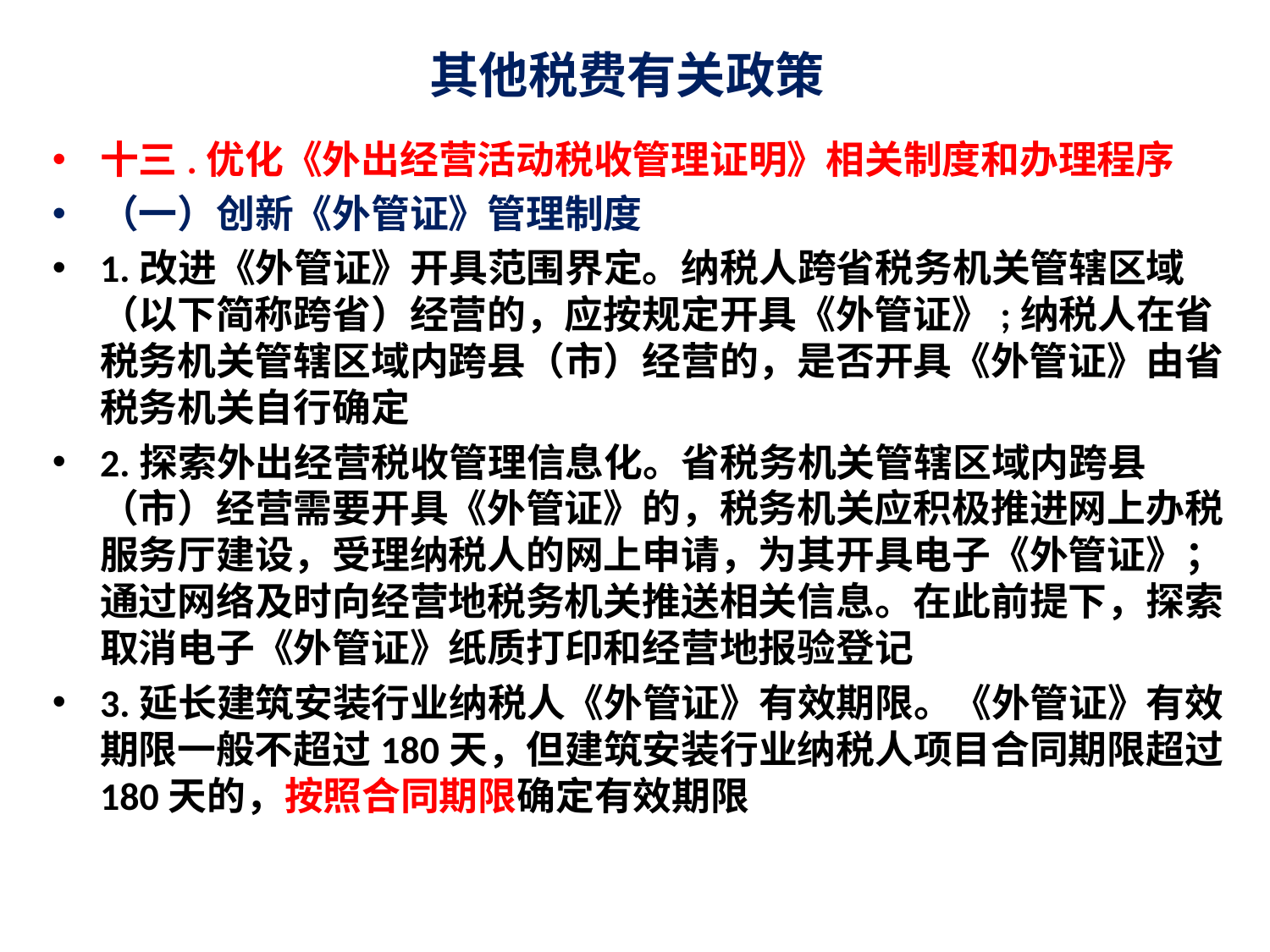

# 其他税费有关政策
十三.优化《外出经营活动税收管理证明》相关制度和办理程序
（一）创新《外管证》管理制度
1.改进《外管证》开具范围界定。纳税人跨省税务机关管辖区域（以下简称跨省）经营的，应按规定开具《外管证》;纳税人在省税务机关管辖区域内跨县（市）经营的，是否开具《外管证》由省税务机关自行确定
2.探索外出经营税收管理信息化。省税务机关管辖区域内跨县（市）经营需要开具《外管证》的，税务机关应积极推进网上办税服务厅建设，受理纳税人的网上申请，为其开具电子《外管证》；通过网络及时向经营地税务机关推送相关信息。在此前提下，探索取消电子《外管证》纸质打印和经营地报验登记
3.延长建筑安装行业纳税人《外管证》有效期限。《外管证》有效期限一般不超过180天，但建筑安装行业纳税人项目合同期限超过180天的，按照合同期限确定有效期限